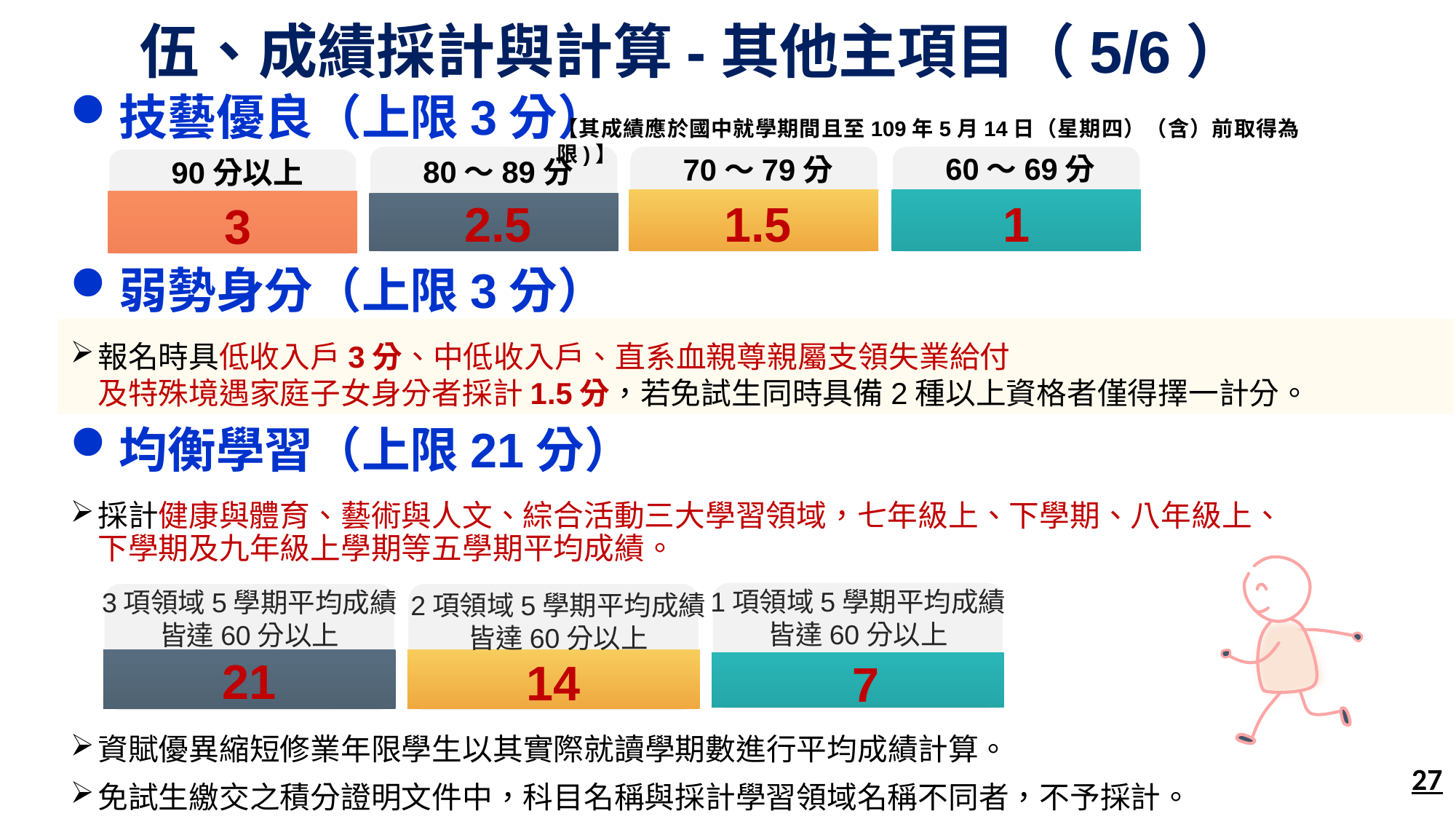

伍、成績採計與計算-其他主項目（5/6）
技藝優良（上限3分）

弱勢身分（上限3分）
報名時具低收入戶3分、中低收入戶、直系血親尊親屬支領失業給付
及特殊境遇家庭子女身分者採計1.5分，若免試生同時具備2種以上資格者僅得擇一計分。
均衡學習（上限21分）
採計健康與體育、藝術與人文、綜合活動三大學習領域，七年級上、下學期、八年級上、下學期及九年級上學期等五學期平均成績。

資賦優異縮短修業年限學生以其實際就讀學期數進行平均成績計算。
免試生繳交之積分證明文件中，科目名稱與採計學習領域名稱不同者，不予採計。
【其成績應於國中就學期間且至109年5月14日（星期四）（含）前取得為限)】
60～69分

70～79分

80～89分

90分以上
1.5
1
2.5
3

1項領域5學期平均成績
皆達60分以上
3項領域5學期平均成績
皆達60分以上

2項領域5學期平均成績
皆達60分以上
21
14
7
27